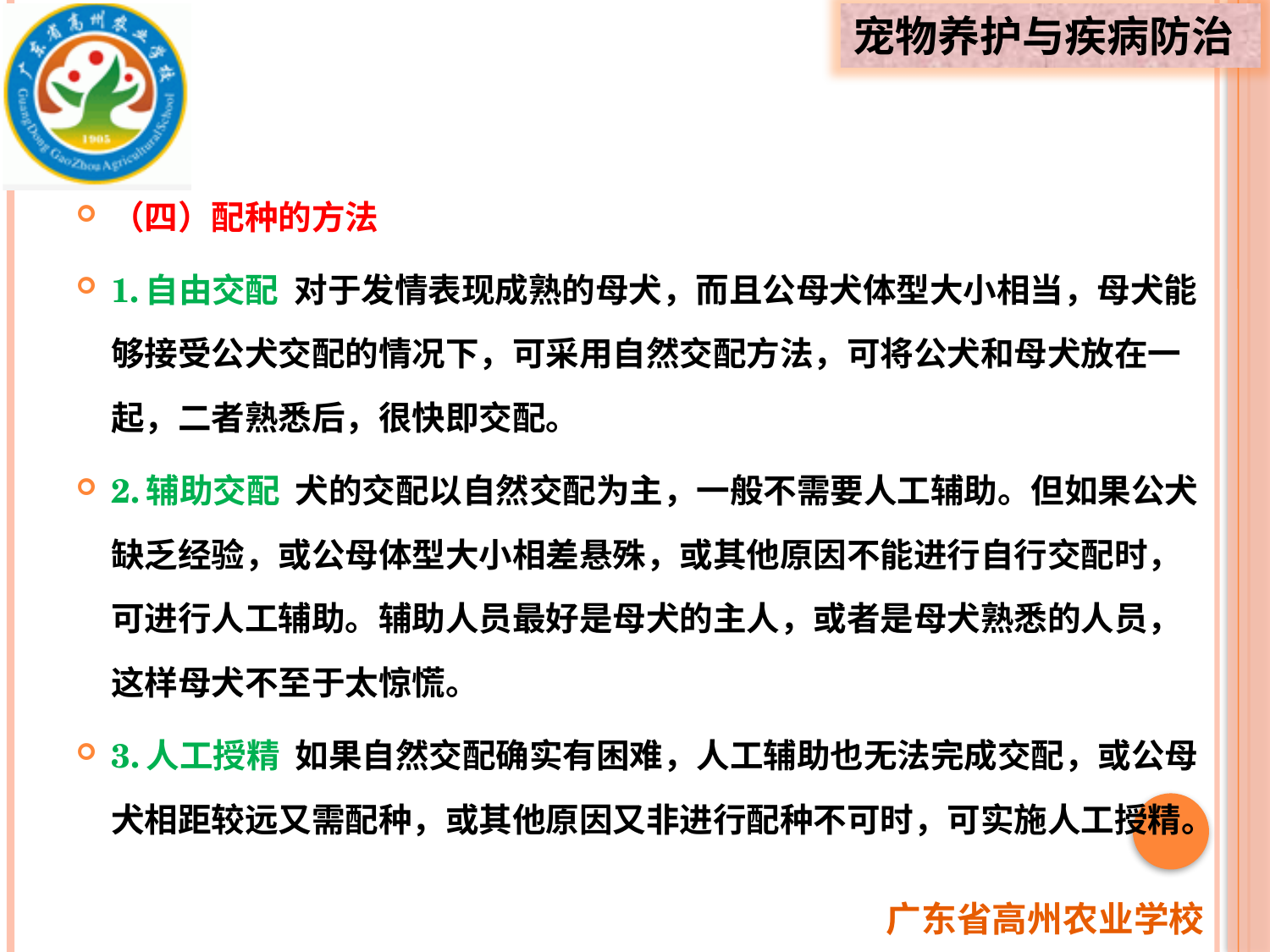

（四）配种的方法
1.自由交配  对于发情表现成熟的母犬，而且公母犬体型大小相当，母犬能够接受公犬交配的情况下，可采用自然交配方法，可将公犬和母犬放在一起，二者熟悉后，很快即交配。
2.辅助交配  犬的交配以自然交配为主，一般不需要人工辅助。但如果公犬缺乏经验，或公母体型大小相差悬殊，或其他原因不能进行自行交配时，可进行人工辅助。辅助人员最好是母犬的主人，或者是母犬熟悉的人员，这样母犬不至于太惊慌。
3.人工授精  如果自然交配确实有困难，人工辅助也无法完成交配，或公母犬相距较远又需配种，或其他原因又非进行配种不可时，可实施人工授精。